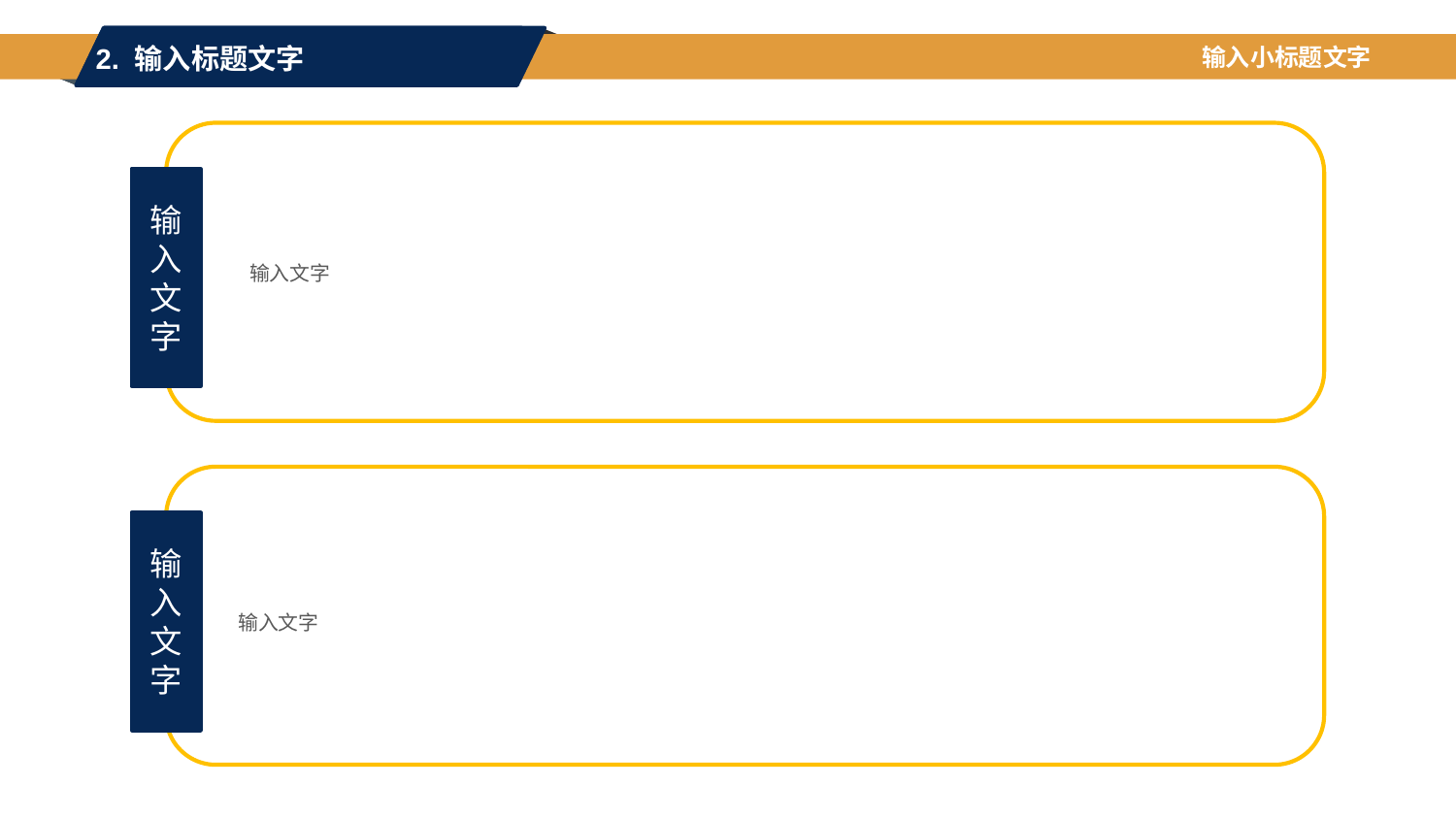

3.文化建设工作考核结果及分析

2. 输入标题文字
输入小标题文字

输入文字
输入文字

输入文字
输入文字